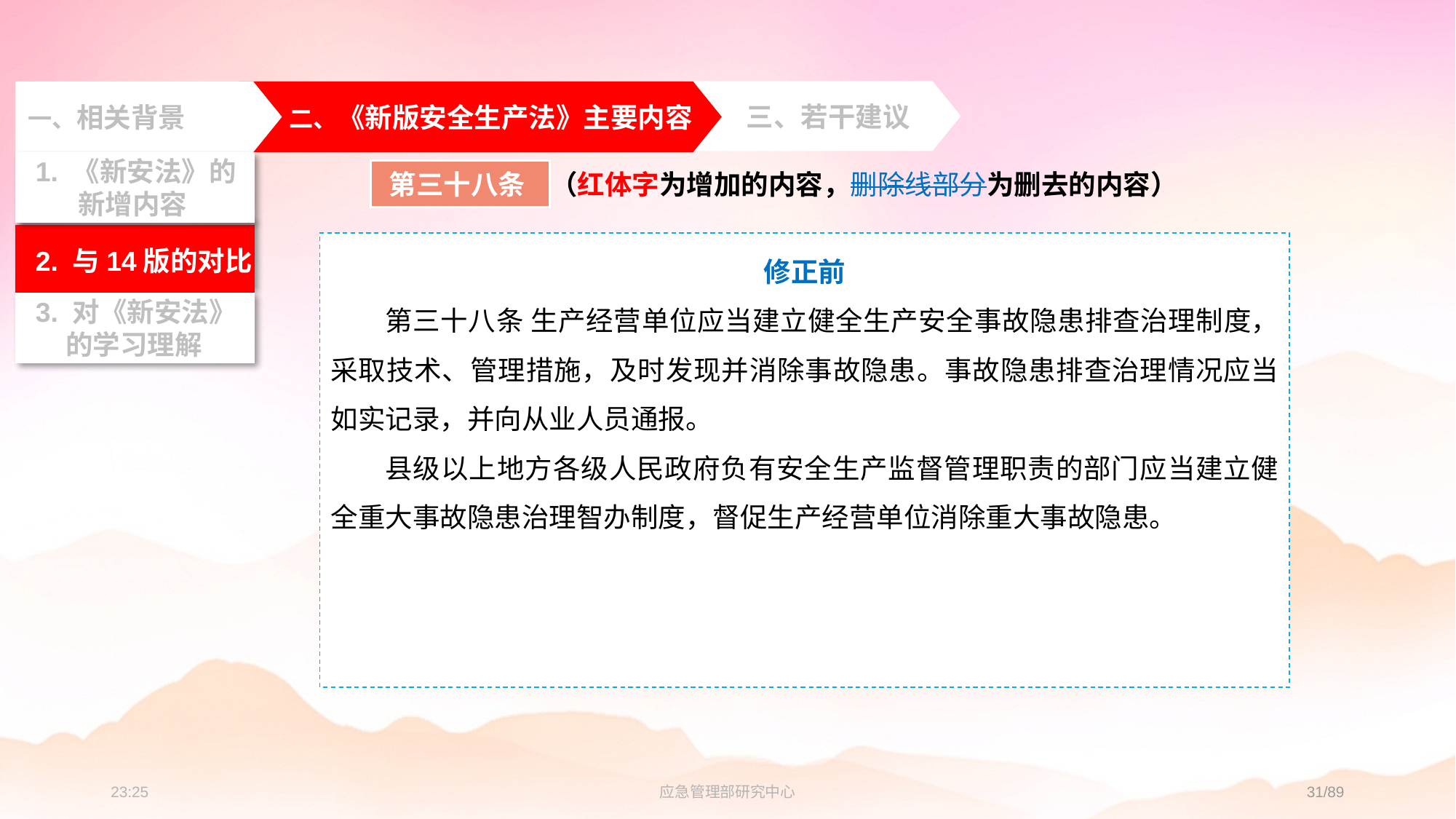

三、若干建议
一、相关背景
     二、《新版安全生产法》主要内容
 2. 与14版的对比
 3. 对《新安法》
     的学习理解
 1. 《新安法》的
       新增内容
第三十八条
（红体字为增加的内容，删除线部分为删去的内容）
修正前
第三十八条 生产经营单位应当建立健全生产安全事故隐患排查治理制度，采取技术、管理措施，及时发现并消除事故隐患。事故隐患排查治理情况应当如实记录，并向从业人员通报。
县级以上地方各级人民政府负有安全生产监督管理职责的部门应当建立健全重大事故隐患治理智办制度，督促生产经营单位消除重大事故隐患。
23:25
应急管理部研究中心
31/89